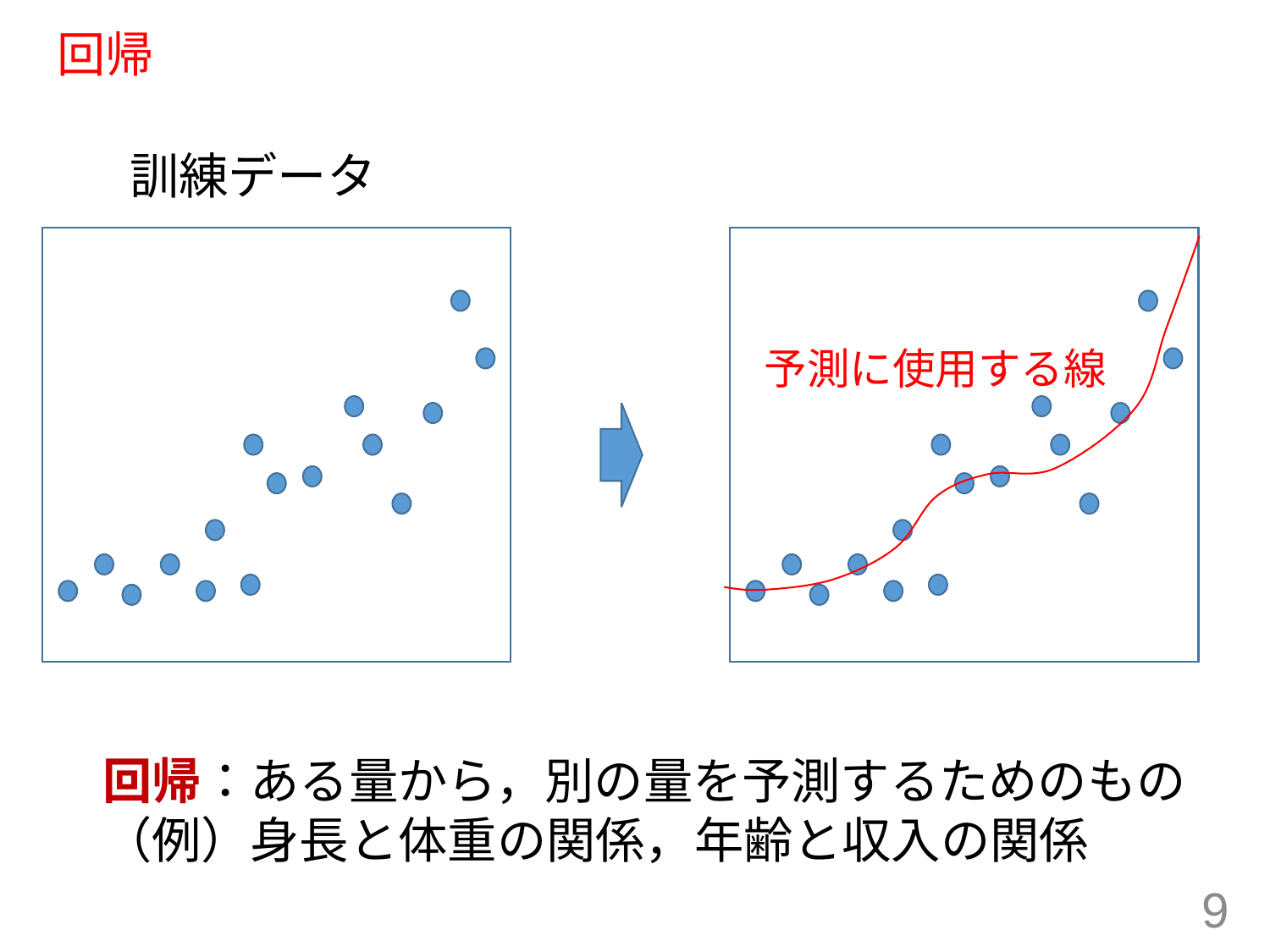

# 回帰
訓練データ

予測に使用する線

回帰：ある量から，別の量を予測するためのもの
（例）身長と体重の関係，年齢と収入の関係
9